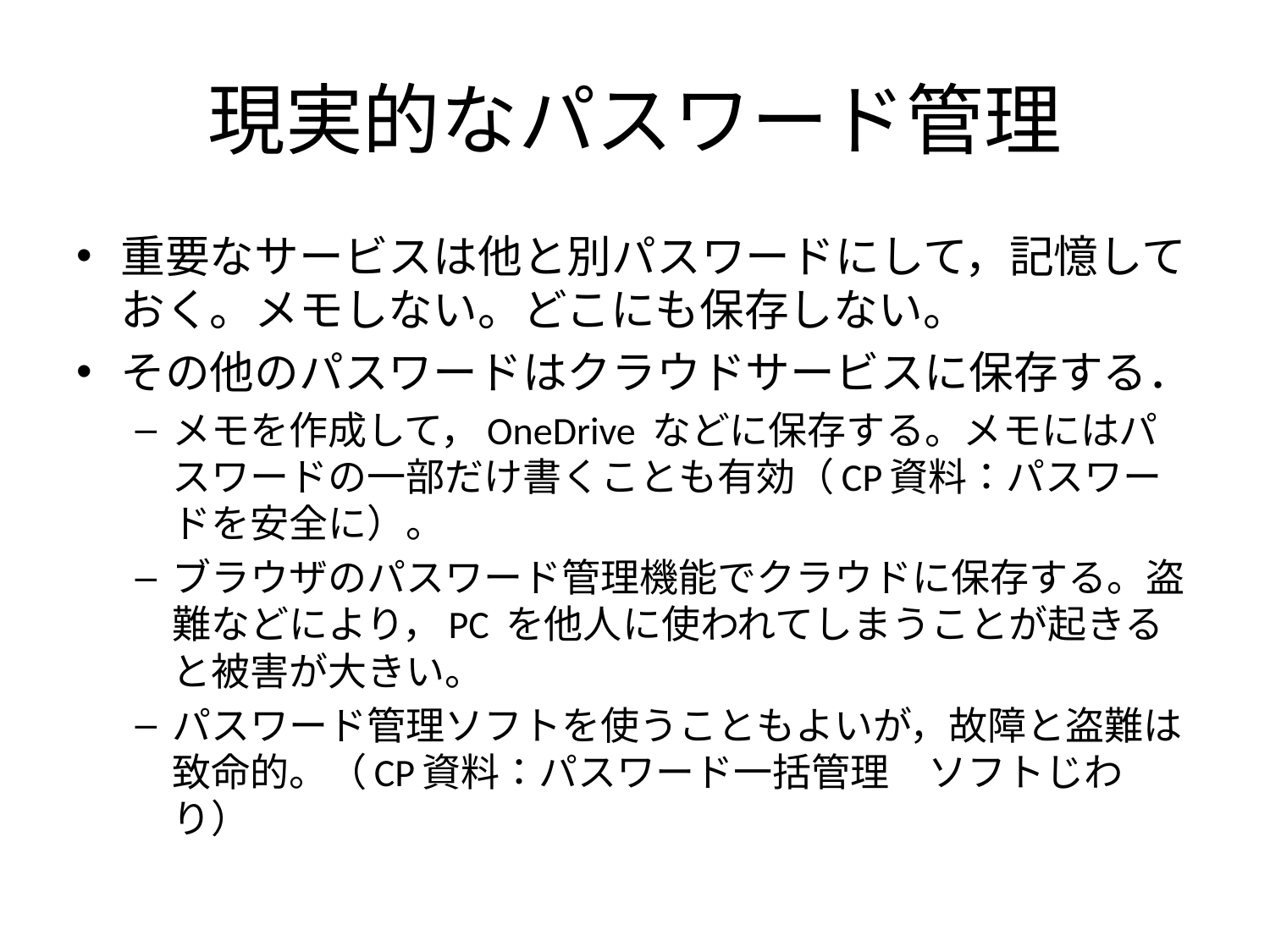

# 現実的なパスワード管理
重要なサービスは他と別パスワードにして，記憶しておく。メモしない。どこにも保存しない。
その他のパスワードはクラウドサービスに保存する．
メモを作成して，OneDrive などに保存する。メモにはパスワードの一部だけ書くことも有効（CP資料：パスワードを安全に）。
ブラウザのパスワード管理機能でクラウドに保存する。盗難などにより，PC を他人に使われてしまうことが起きると被害が大きい。
パスワード管理ソフトを使うこともよいが，故障と盗難は致命的。（CP資料：パスワード一括管理　ソフトじわり）